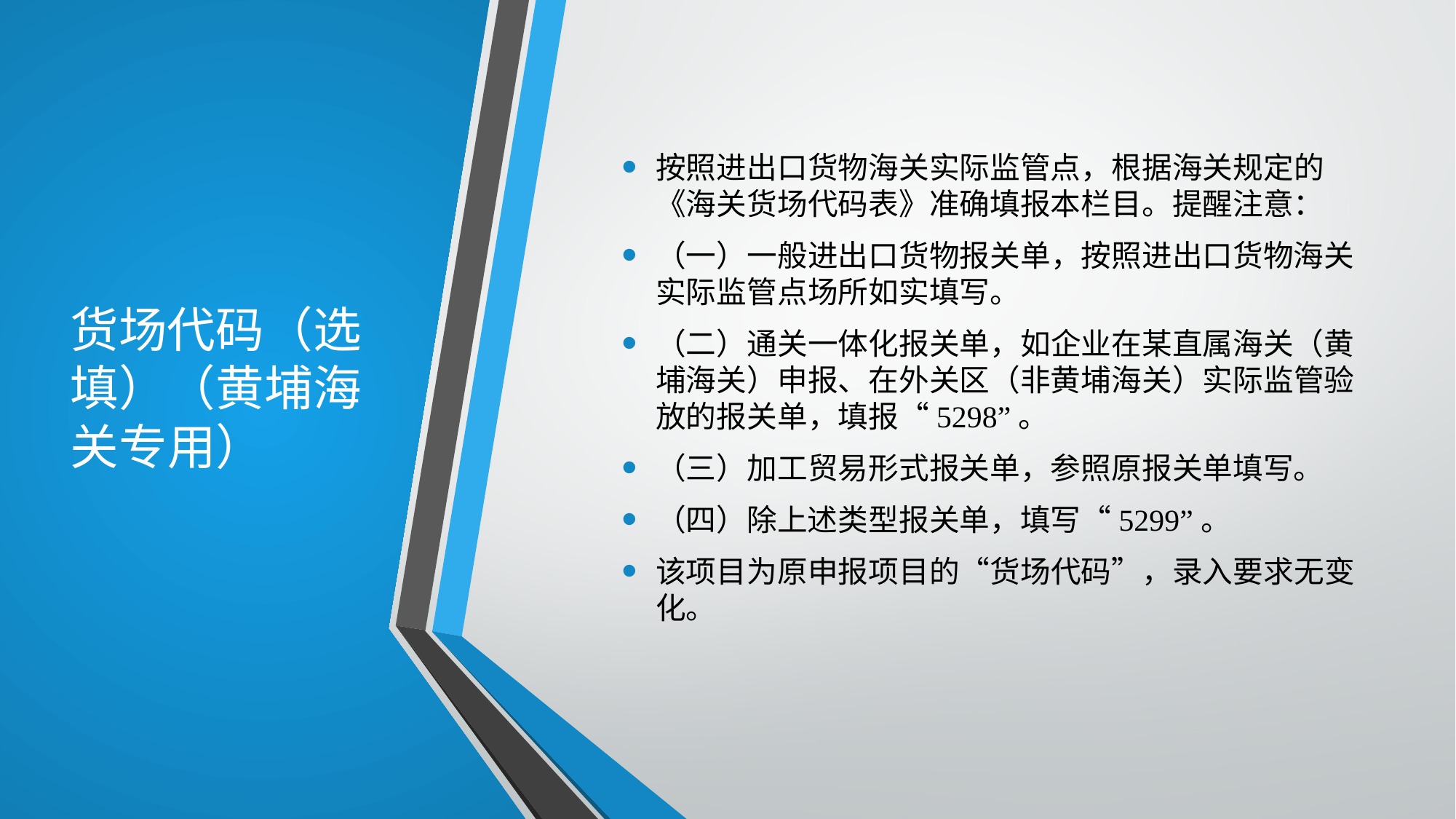

# 货场代码（选填）（黄埔海关专用）
按照进出口货物海关实际监管点，根据海关规定的《海关货场代码表》准确填报本栏目。提醒注意：
（一）一般进出口货物报关单，按照进出口货物海关实际监管点场所如实填写。
（二）通关一体化报关单，如企业在某直属海关（黄埔海关）申报、在外关区（非黄埔海关）实际监管验放的报关单，填报“5298”。
（三）加工贸易形式报关单，参照原报关单填写。
（四）除上述类型报关单，填写“5299”。
该项目为原申报项目的“货场代码”，录入要求无变化。